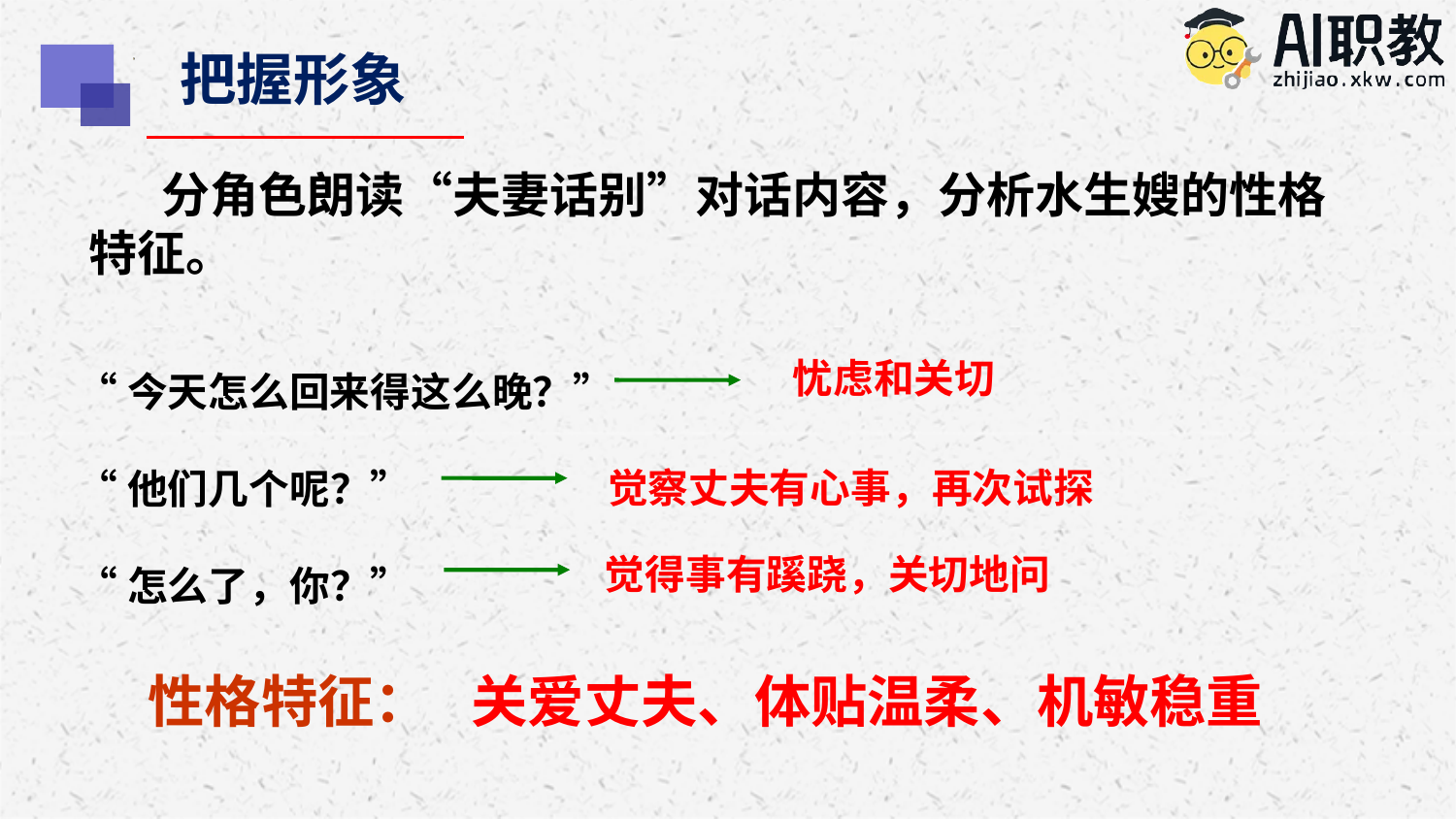

把握形象

分角色朗读“夫妻话别”对话内容，分析水生嫂的性格特征。
“今天怎么回来得这么晚？”
“他们几个呢？”
“怎么了，你？”
忧虑和关切

觉察丈夫有心事，再次试探

觉得事有蹊跷，关切地问

性格特征：
关爱丈夫、体贴温柔、机敏稳重